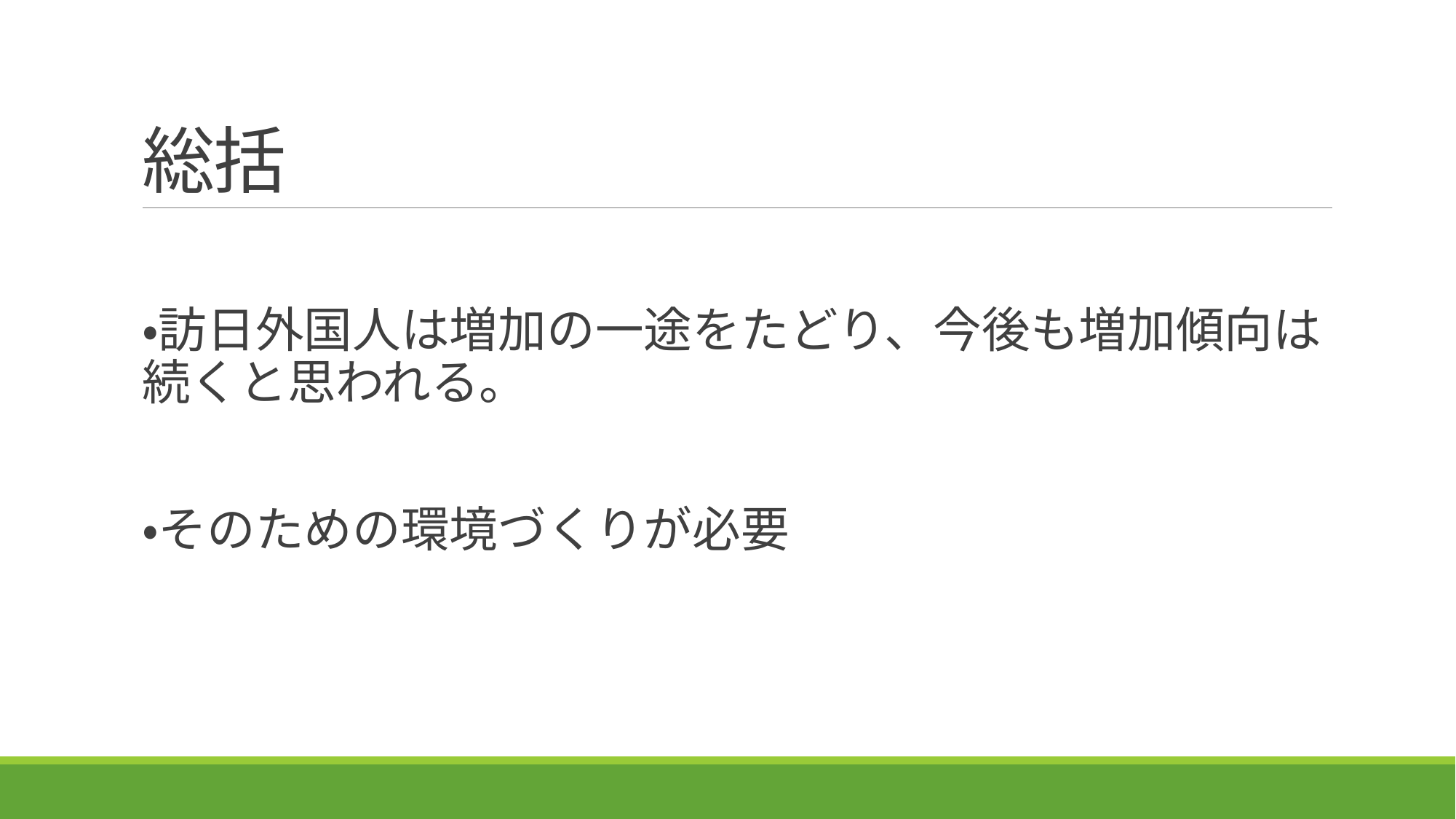

# 総括

・訪日外国人は増加の一途をたどり、今後も増加傾向は続くと思われる。

・そのための環境づくりが必要